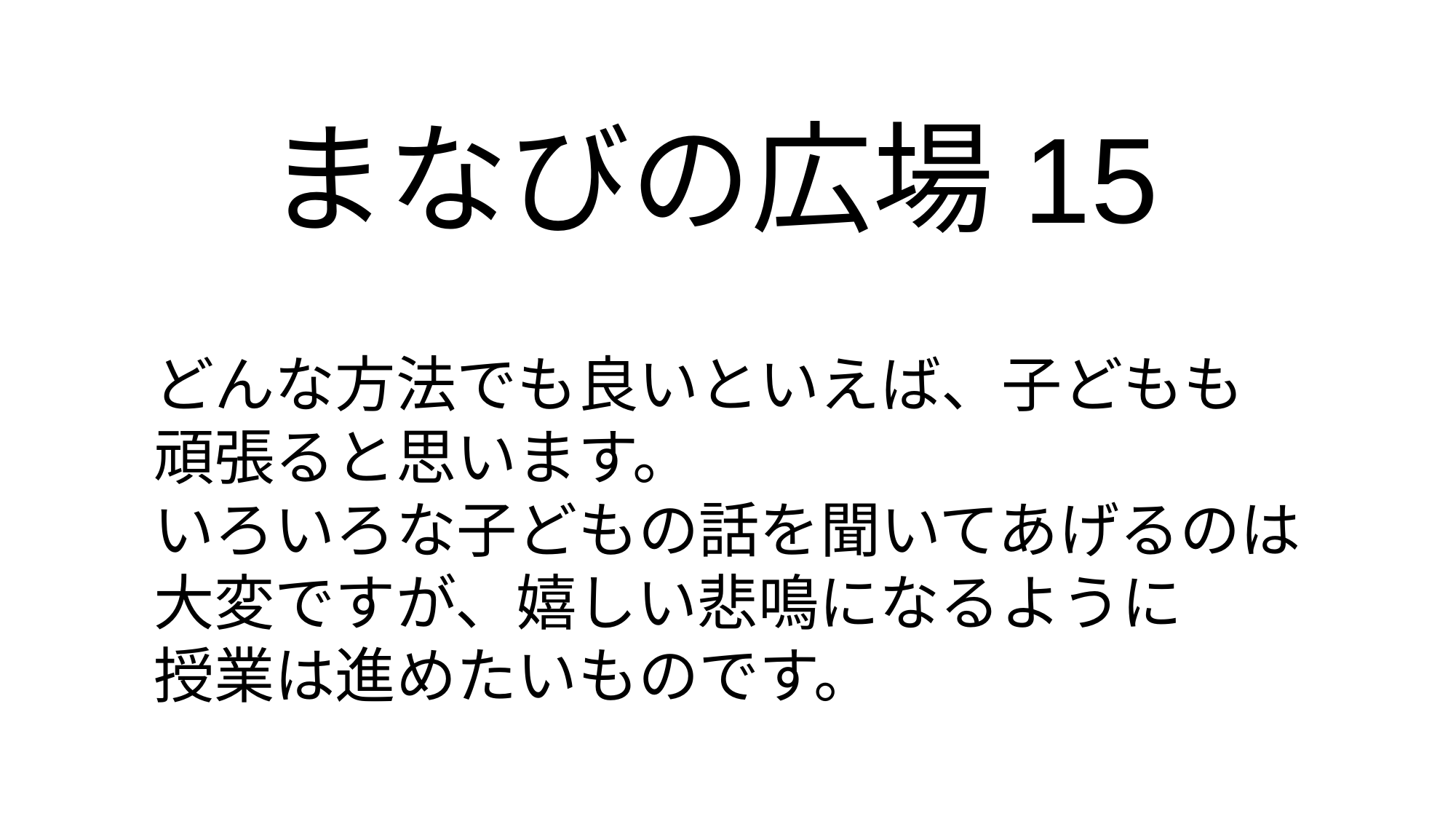

# まなびの広場15
どんな方法でも良いといえば、子どもも
頑張ると思います。
いろいろな子どもの話を聞いてあげるのは
大変ですが、嬉しい悲鳴になるように
授業は進めたいものです。